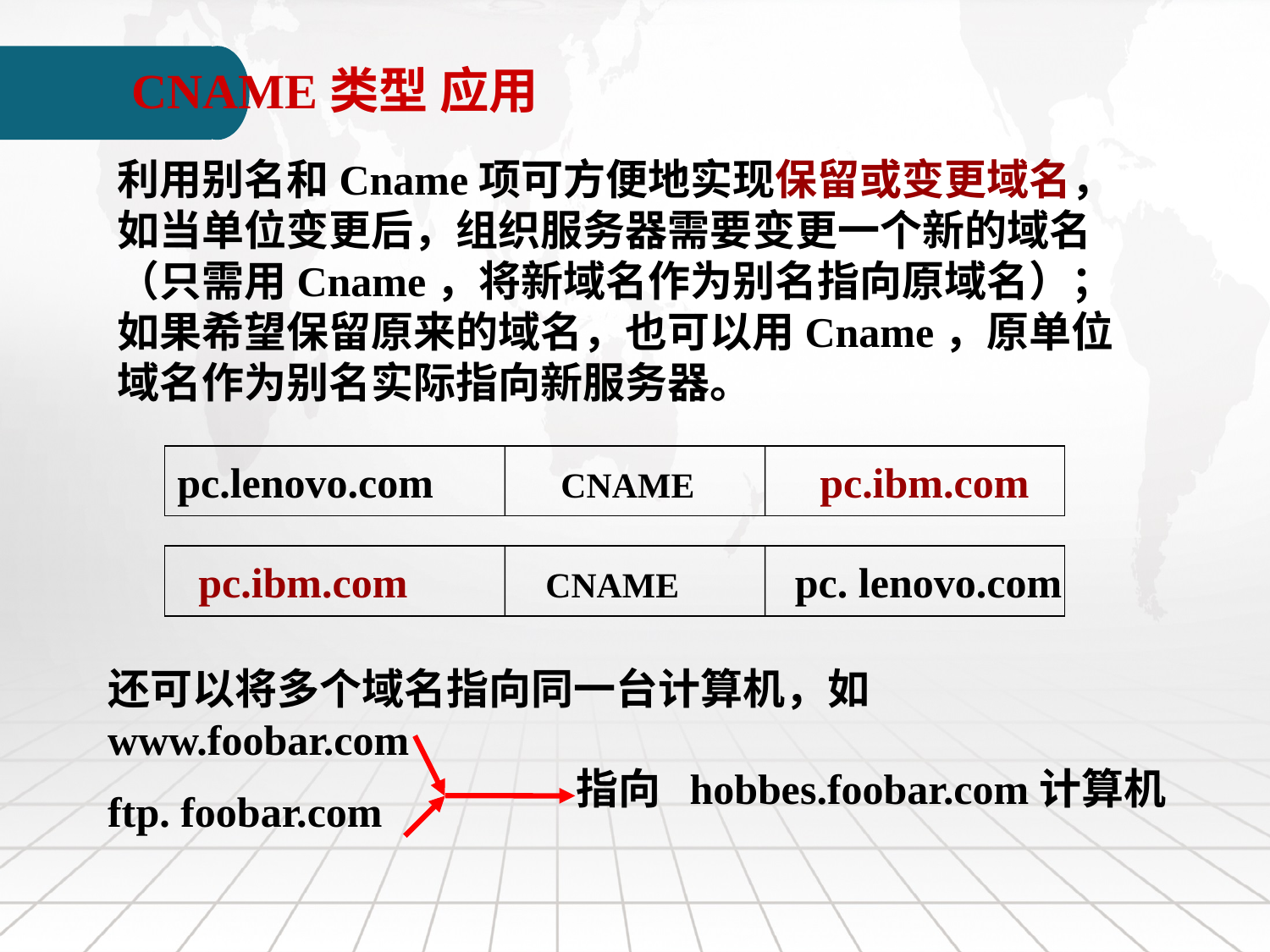

CNAME类型 应用
利用别名和Cname项可方便地实现保留或变更域名，如当单位变更后，组织服务器需要变更一个新的域名（只需用Cname，将新域名作为别名指向原域名）；如果希望保留原来的域名，也可以用Cname，原单位域名作为别名实际指向新服务器。
pc.lenovo.com            CNAME            pc.ibm.com

  pc.ibm.com             CNAME             pc. lenovo.com

还可以将多个域名指向同一台计算机，如www.foobar.com
ftp. foobar.com

    指向  hobbes.foobar.com计算机